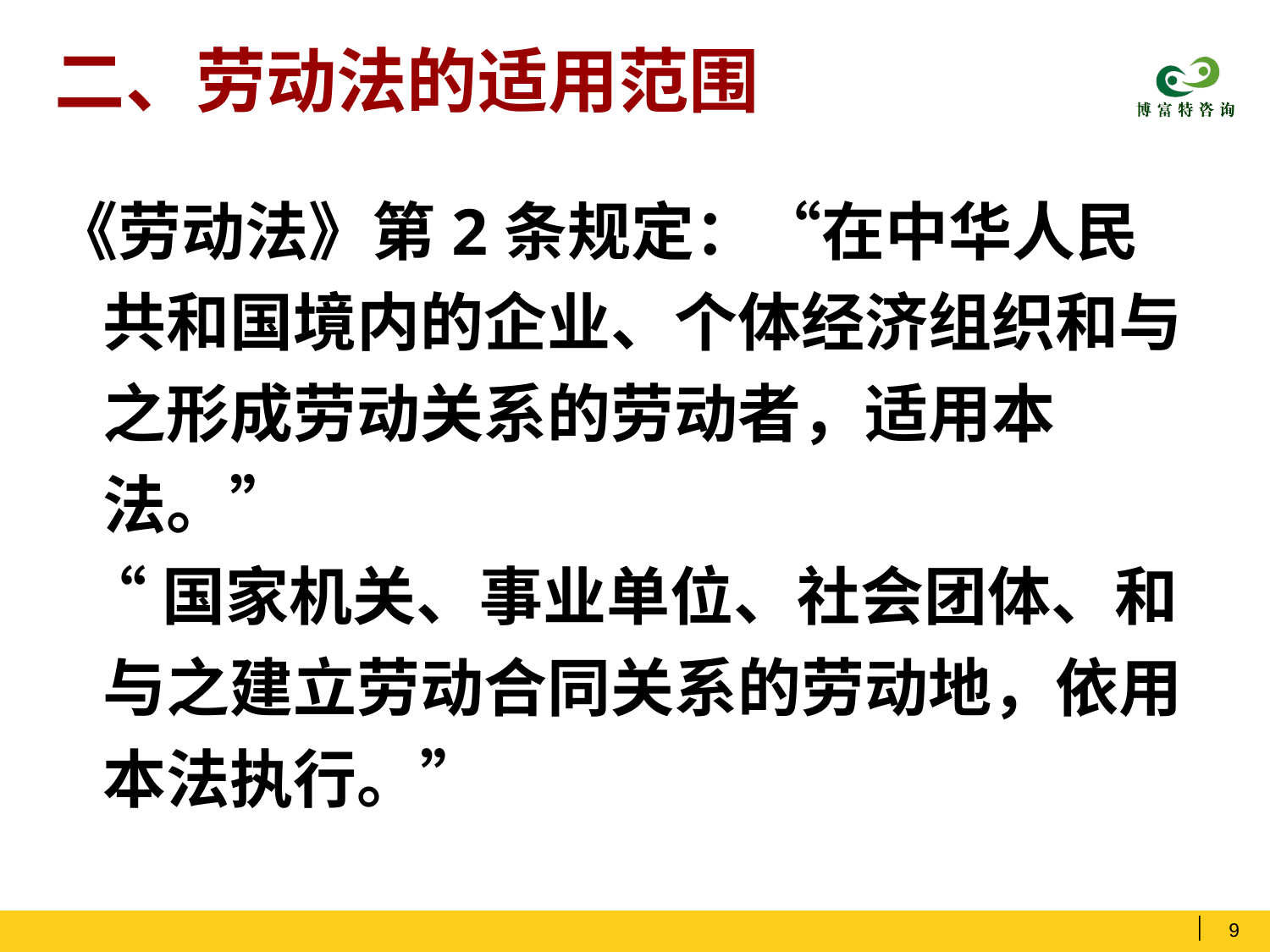

# 二、劳动法的适用范围
《劳动法》第2条规定：“在中华人民共和国境内的企业、个体经济组织和与之形成劳动关系的劳动者，适用本法。”
  “国家机关、事业单位、社会团体、和与之建立劳动合同关系的劳动地，依用本法执行。”